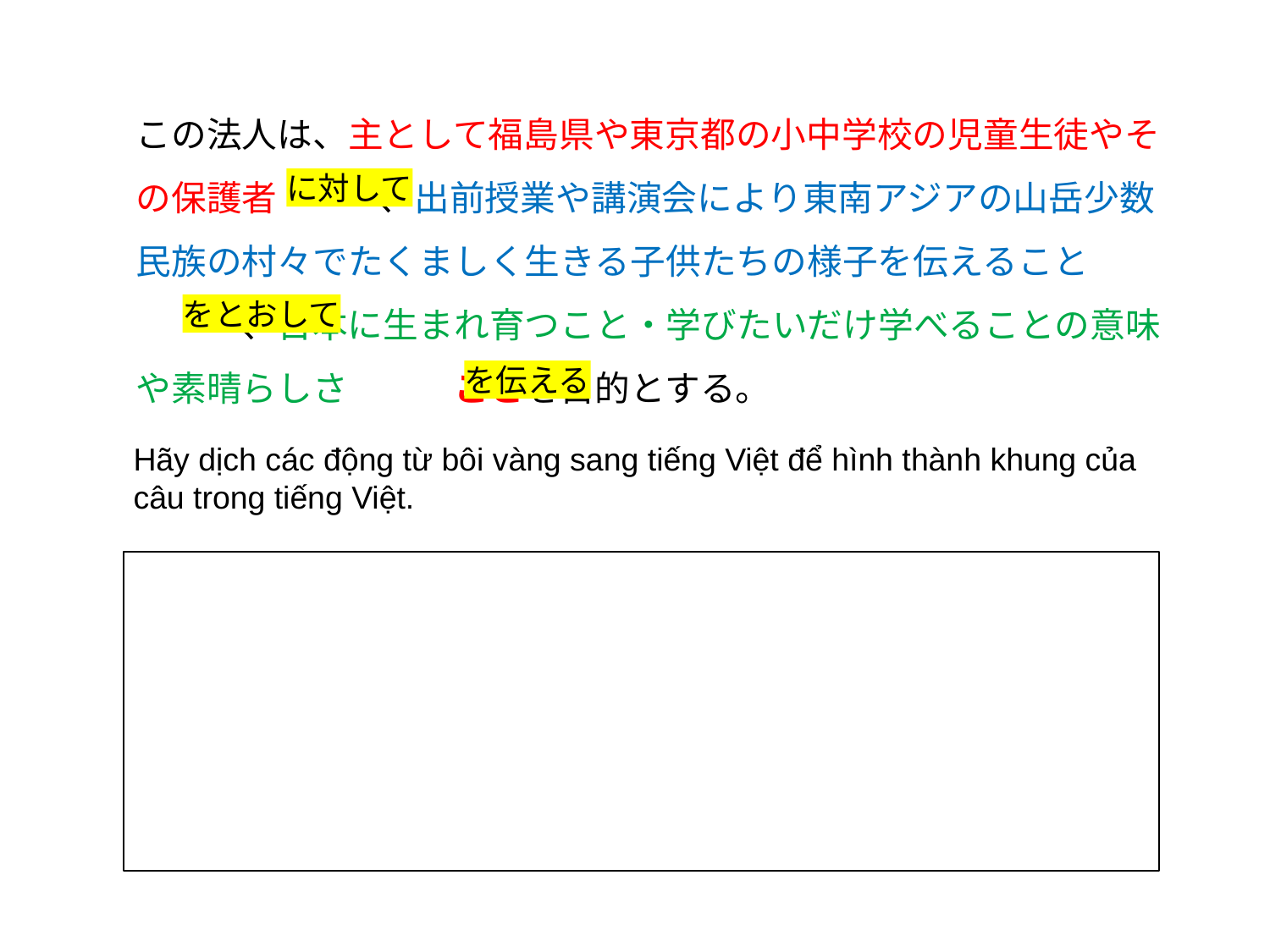

# この法人は、主として福島県や東京都の小中学校の児童生徒やその保護者             、出前授業や講演会により東南アジアの山岳少数民族の村々でたくましく生きる子供たちの様子を伝えること　　　　　、日本に生まれ育つこと・学びたいだけ学べることの意味や素晴らしさ　         ことを目的とする。
に対して
をとおして
を伝える
|  |  |
| --- | --- |
Hãy dịch các động từ bôi vàng sang tiếng Việt để hình thành khung của câu trong tiếng Việt.